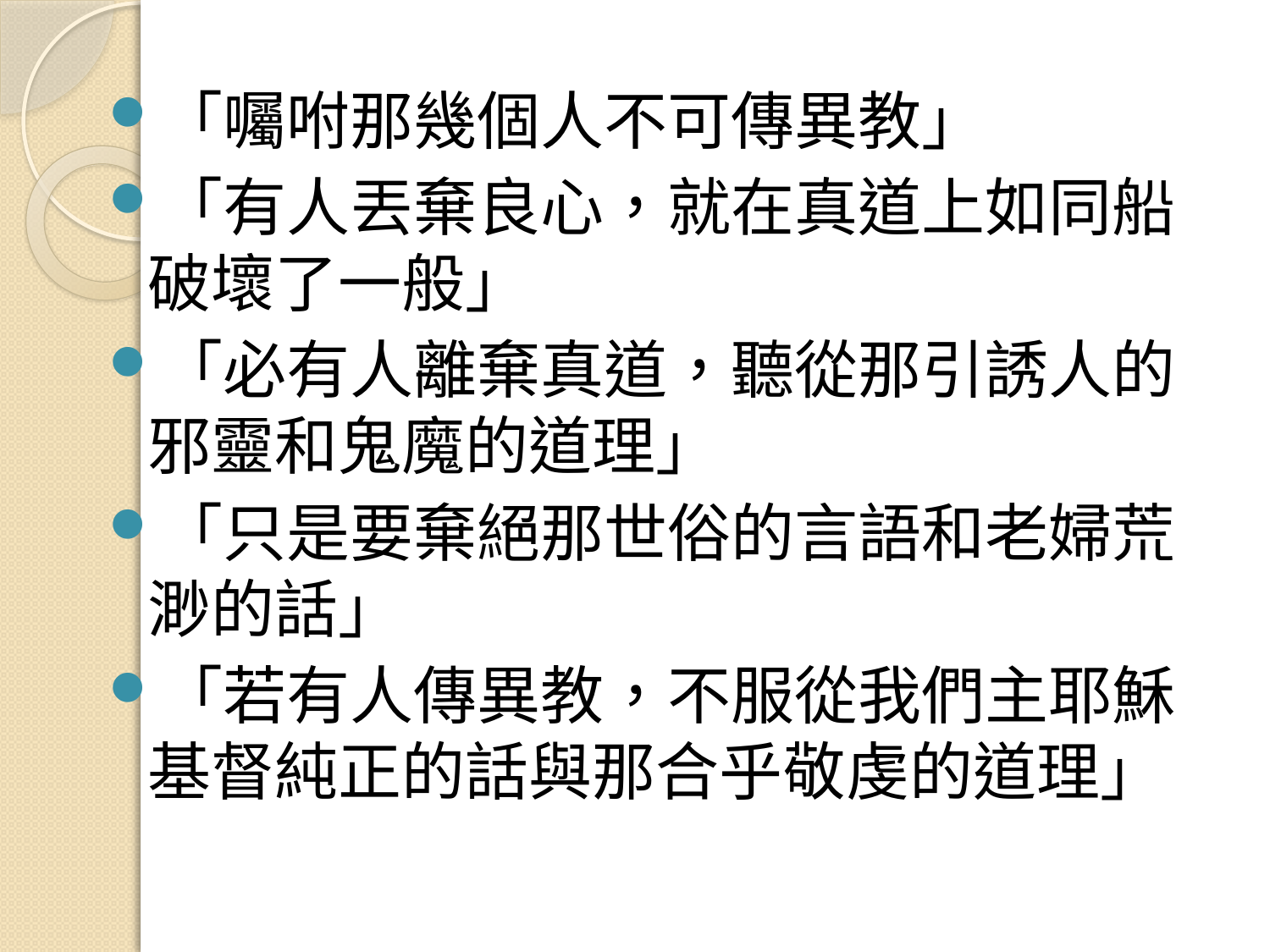

「囑咐那幾個人不可傳異教」
「有人丟棄良心，就在真道上如同船破壞了一般」
「必有人離棄真道，聽從那引誘人的邪靈和鬼魔的道理」
「只是要棄絕那世俗的言語和老婦荒渺的話」
「若有人傳異教，不服從我們主耶穌基督純正的話與那合乎敬虔的道理」